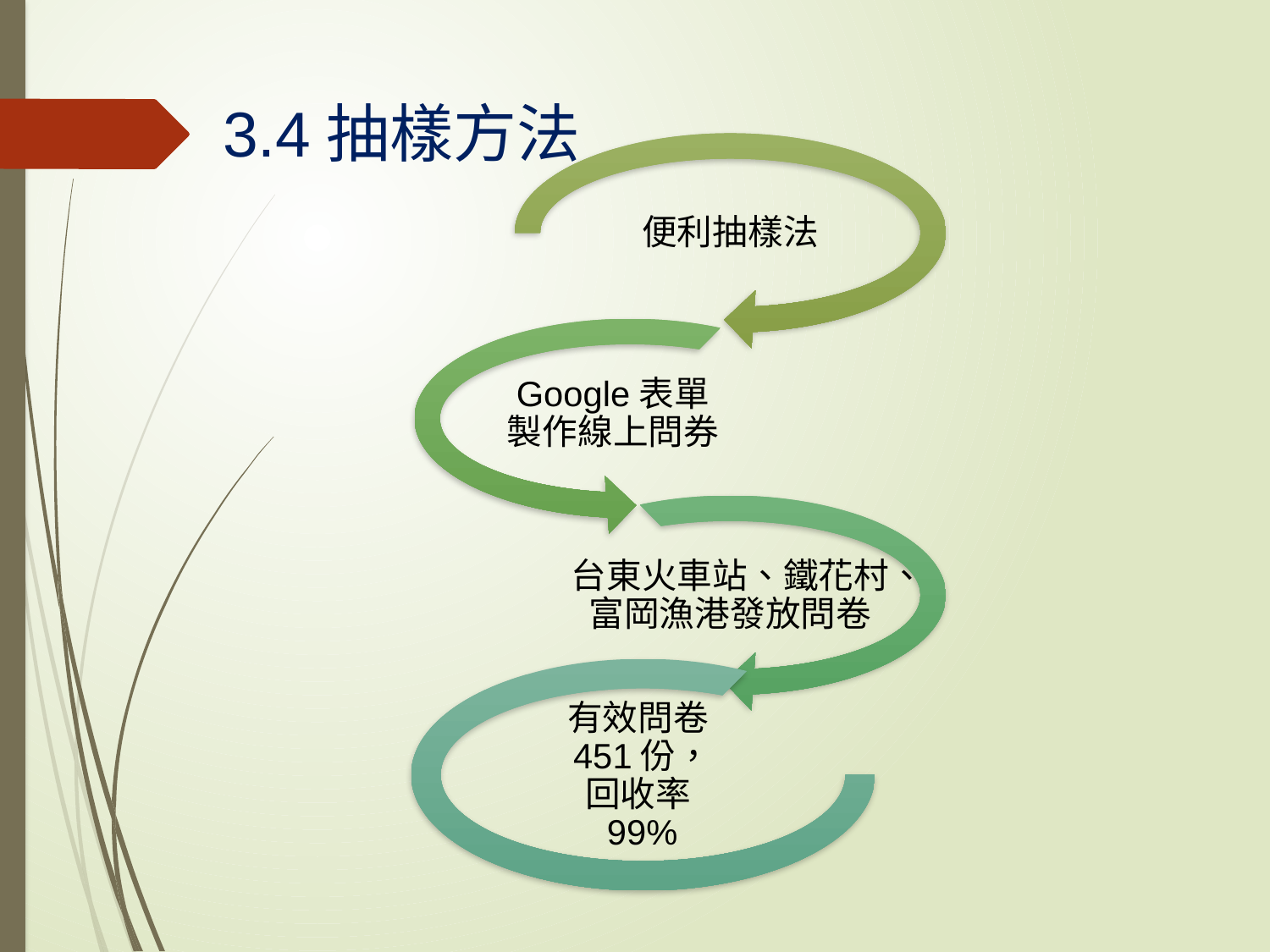

便利抽樣法
Google表單
製作線上問券
台東火車站、鐵花村、富岡漁港發放問卷
有效問卷451份，回收率99%
# 3.4抽樣方法